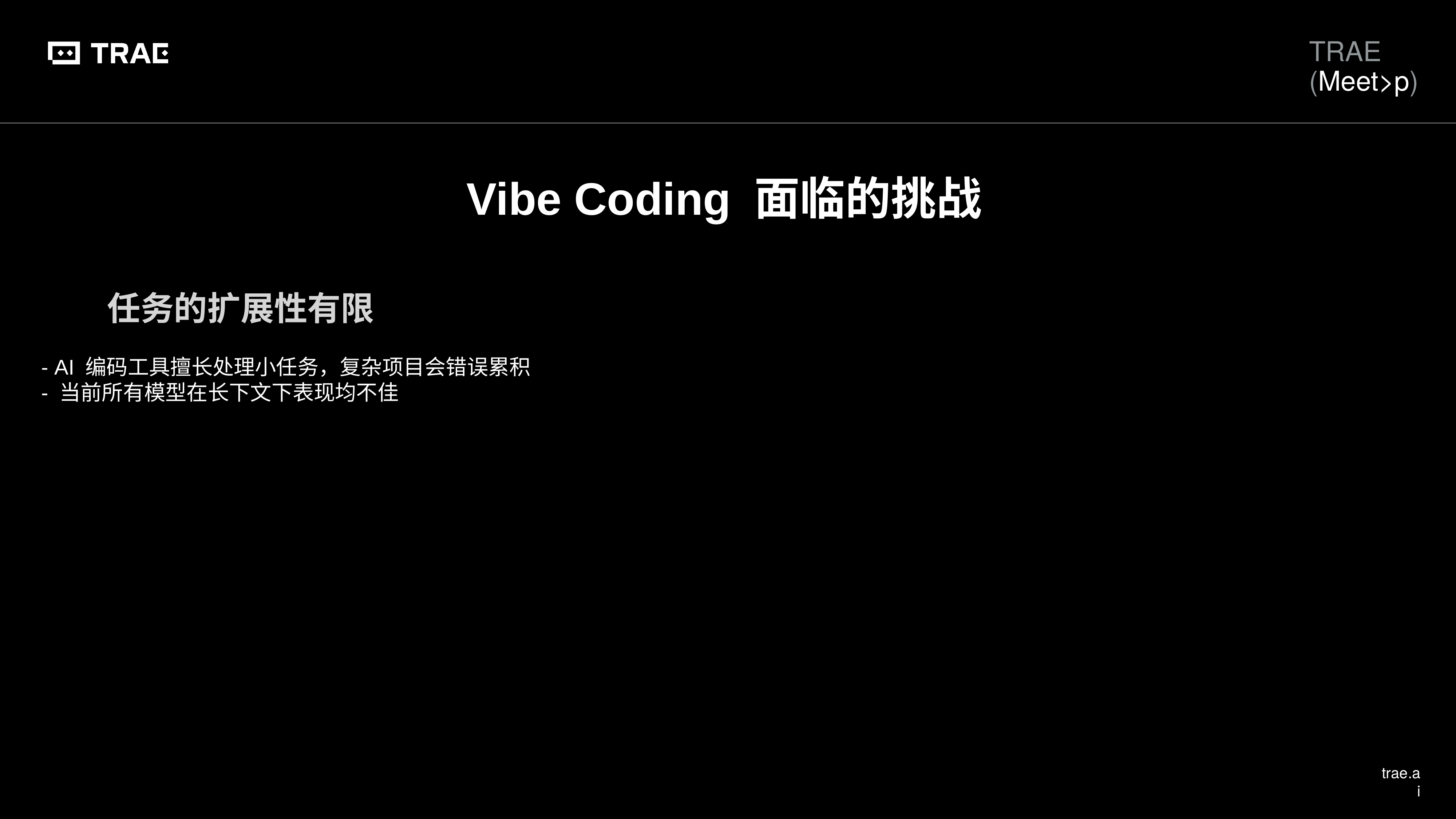

Vibe Coding 面临的挑战
任务的扩展性有限

- AI 编码工具擅长处理小任务，复杂项目会错误累积
- 当前所有模型在长下文下表现均不佳